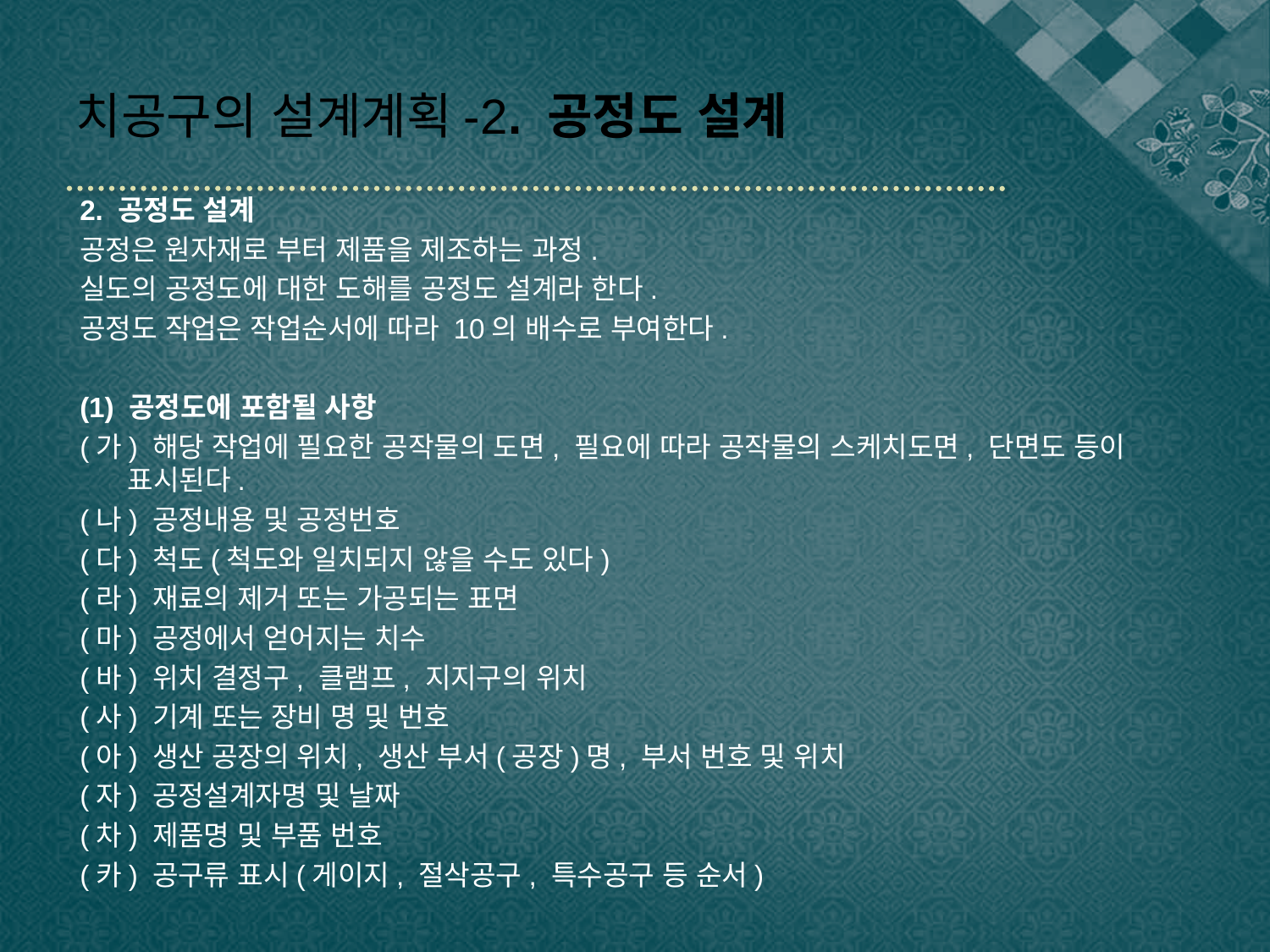

# 치공구의 설계계획-2. 공정도 설계
2. 공정도 설계
공정은 원자재로 부터 제품을 제조하는 과정.
실도의 공정도에 대한 도해를 공정도 설계라 한다.
공정도 작업은 작업순서에 따라 10의 배수로 부여한다.

(1) 공정도에 포함될 사항
(가) 해당 작업에 필요한 공작물의 도면, 필요에 따라 공작물의 스케치도면, 단면도 등이 표시된다.
(나) 공정내용 및 공정번호
(다) 척도(척도와 일치되지 않을 수도 있다)
(라) 재료의 제거 또는 가공되는 표면
(마) 공정에서 얻어지는 치수
(바) 위치 결정구, 클램프, 지지구의 위치
(사) 기계 또는 장비 명 및 번호
(아) 생산 공장의 위치, 생산 부서(공장)명, 부서 번호 및 위치
(자) 공정설계자명 및 날짜
(차) 제품명 및 부품 번호
(카) 공구류 표시(게이지, 절삭공구, 특수공구 등 순서)